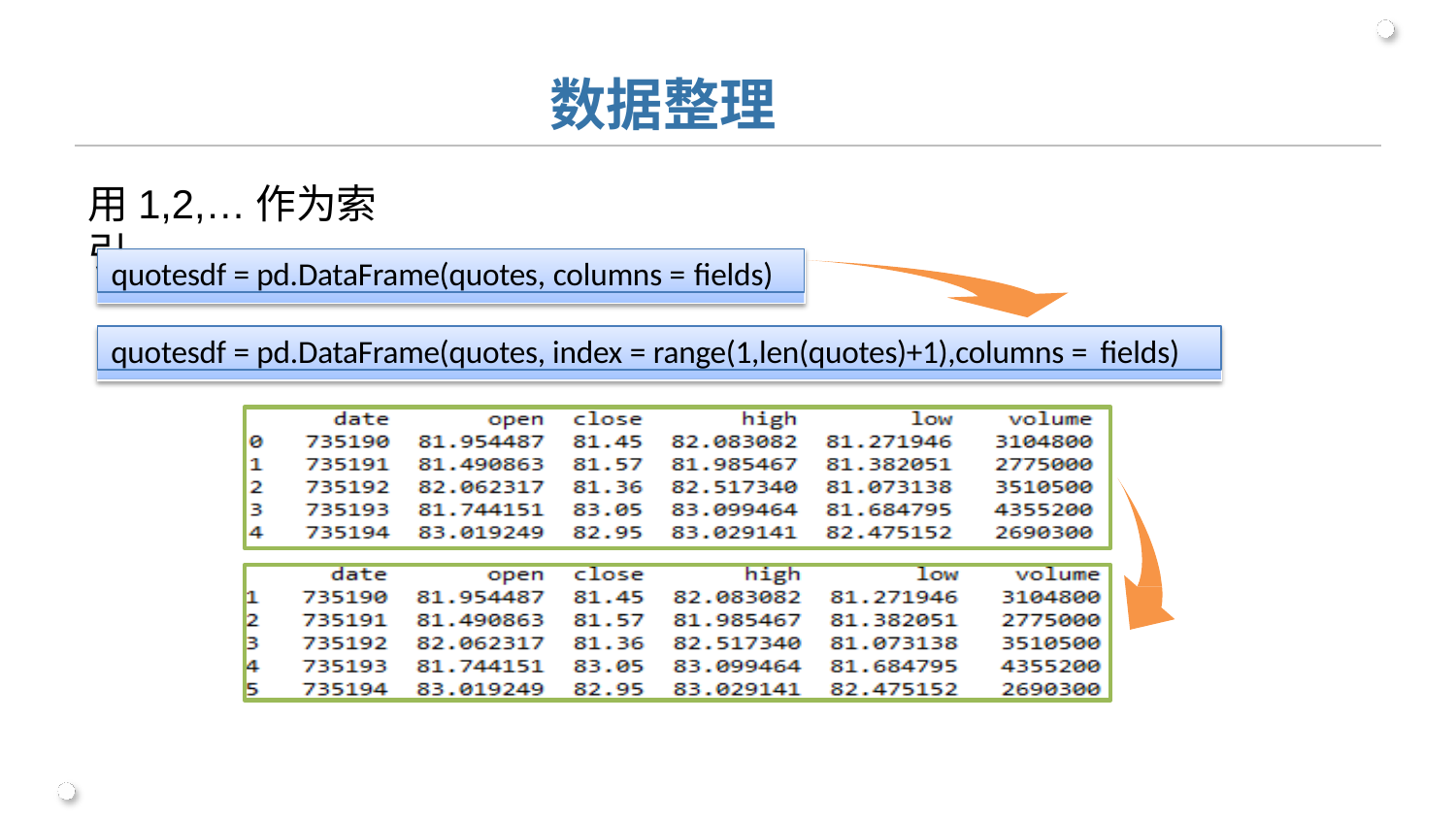

# 数据整理
用1,2,…作为索引

quotesdf = pd.DataFrame(quotes, columns = fields)

quotesdf = pd.DataFrame(quotes, index = range(1,len(quotes)+1),columns = fields)